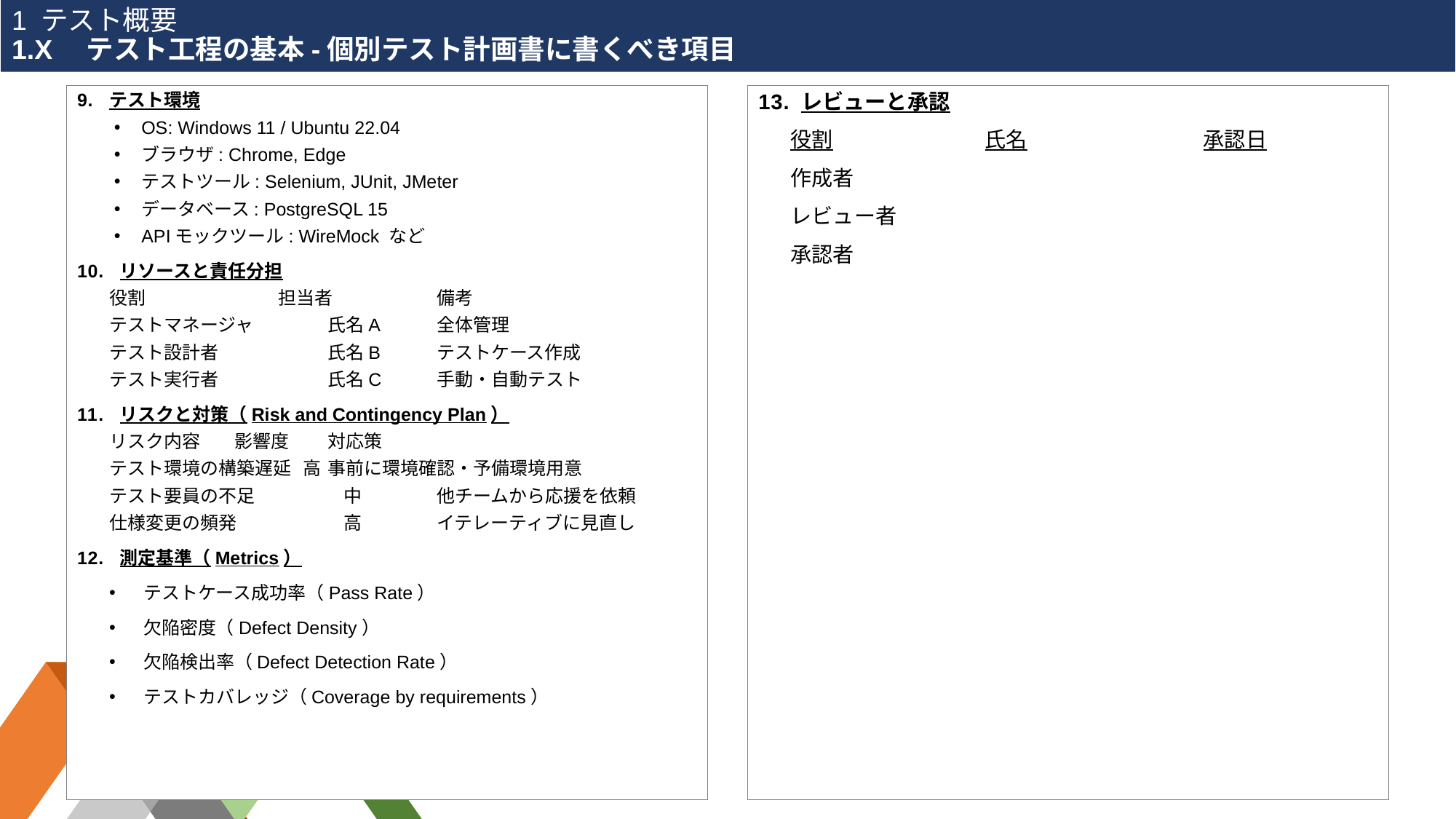

# 1 テスト概要 1.X　テスト工程の基本-個別テスト計画書に書くべき項目
テスト環境
OS: Windows 11 / Ubuntu 22.04
ブラウザ: Chrome, Edge
テストツール: Selenium, JUnit, JMeter
データベース: PostgreSQL 15
APIモックツール: WireMock など
リソースと責任分担
役割	               担当者	備考
テストマネージャ	氏名A	全体管理
テスト設計者	氏名B	テストケース作成
テスト実行者	氏名C	手動・自動テスト
リスクと対策（Risk and Contingency Plan）
リスク内容	    影響度	対応策
テスト環境の構築遅延   高	事前に環境確認・予備環境用意
テスト要員の不足	    中	他チームから応援を依頼
仕様変更の頻発	    高	イテレーティブに見直し
測定基準（Metrics）
テストケース成功率（Pass Rate）
欠陥密度（Defect Density）
欠陥検出率（Defect Detection Rate）
テストカバレッジ（Coverage by requirements）
レビューと承認
役割	　　　　氏名	　　　　承認日
作成者
レビュー者
承認者